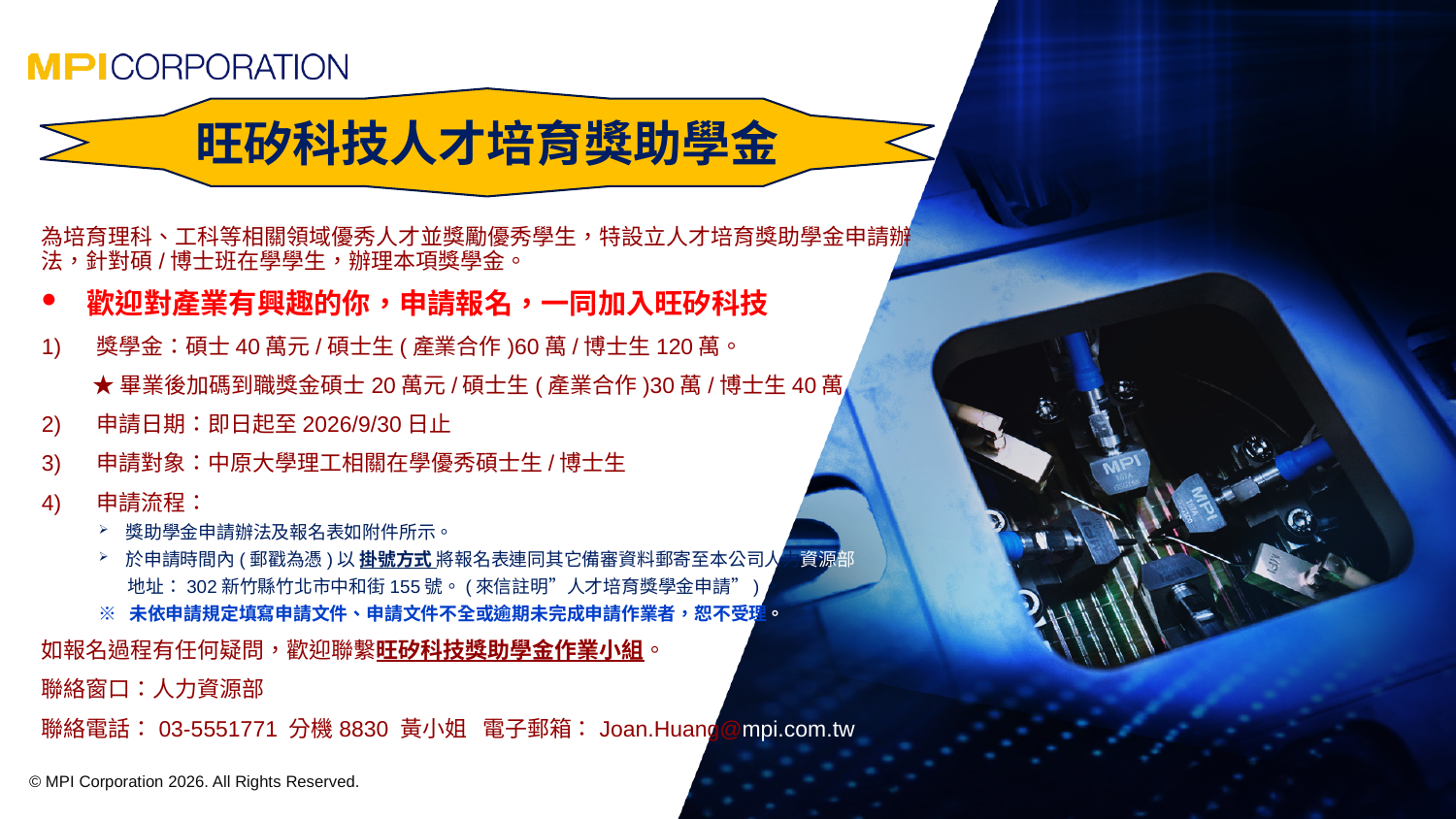

旺矽科技人才培育獎助學金
為培育理科、工科等相關領域優秀人才並獎勵優秀學生，特設立人才培育獎助學金申請辦法，針對碩/博士班在學學生，辦理本項獎學金。
歡迎對產業有興趣的你，申請報名，一同加入旺矽科技
獎學金：碩士40萬元/碩士生(產業合作)60萬/博士生120萬。
          ★畢業後加碼到職獎金碩士20萬元/碩士生(產業合作)30萬/博士生40萬
申請日期：即日起至2026/9/30日止
申請對象：中原大學理工相關在學優秀碩士生/博士生
申請流程：
獎助學金申請辦法及報名表如附件所示。
於申請時間內(郵戳為憑)以 掛號方式 將報名表連同其它備審資料郵寄至本公司人力資源部
      地址：302新竹縣竹北市中和街155號。(來信註明”人才培育獎學金申請”)。
※  未依申請規定填寫申請文件、申請文件不全或逾期未完成申請作業者，恕不受理。
如報名過程有任何疑問，歡迎聯繫旺矽科技獎助學金作業小組。
聯絡窗口：人力資源部
聯絡電話：03-5551771 分機8830 黃小姐   電子郵箱：Joan.Huang@mpi.com.tw